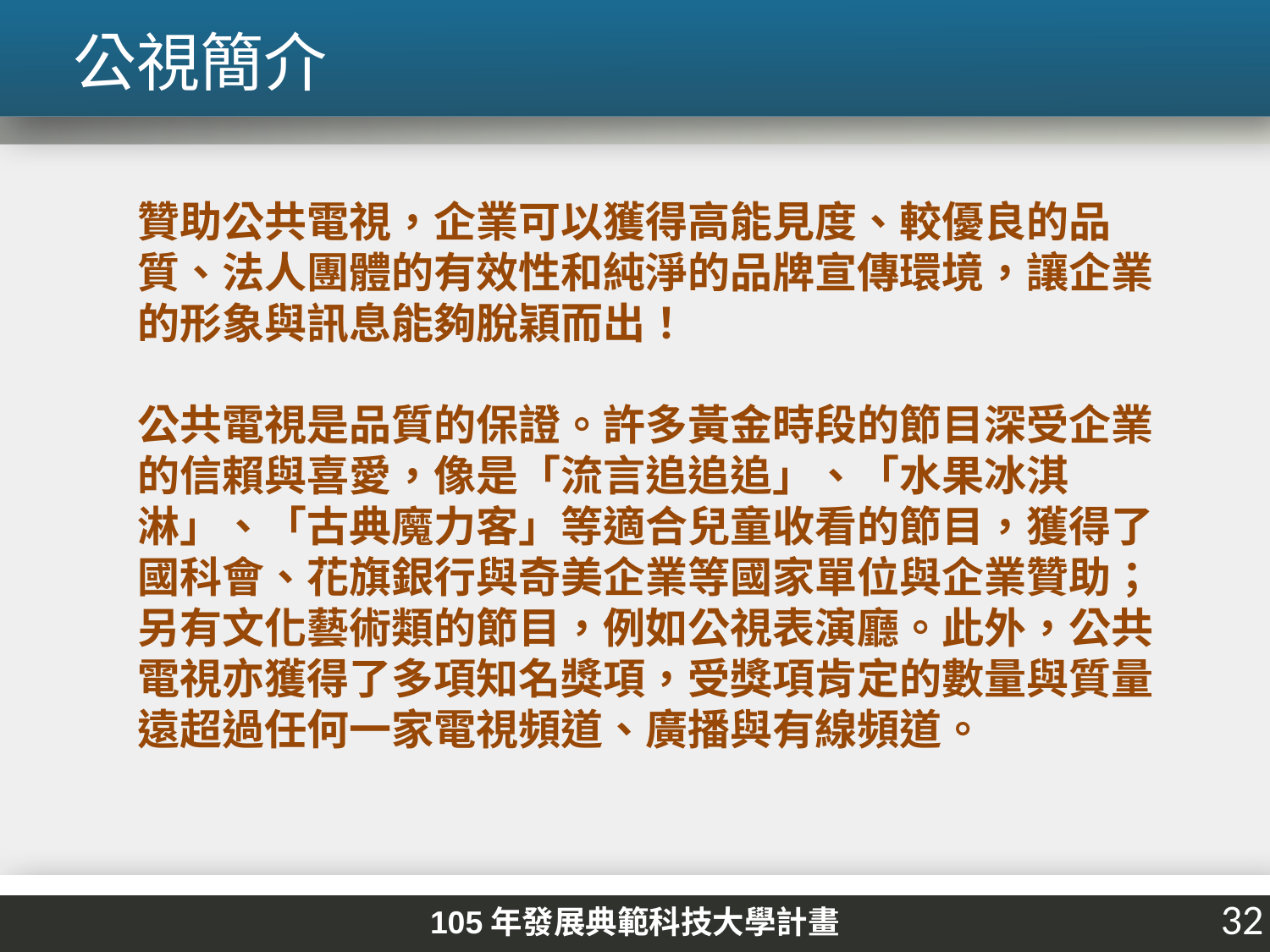

公視簡介
贊助公共電視，企業可以獲得高能見度、較優良的品質、法人團體的有效性和純淨的品牌宣傳環境，讓企業的形象與訊息能夠脫穎而出！
公共電視是品質的保證。許多黃金時段的節目深受企業的信賴與喜愛，像是「流言追追追」、「水果冰淇淋」、「古典魔力客」等適合兒童收看的節目，獲得了國科會、花旗銀行與奇美企業等國家單位與企業贊助；另有文化藝術類的節目，例如公視表演廳。此外，公共電視亦獲得了多項知名獎項，受獎項肯定的數量與質量遠超過任何一家電視頻道、廣播與有線頻道。